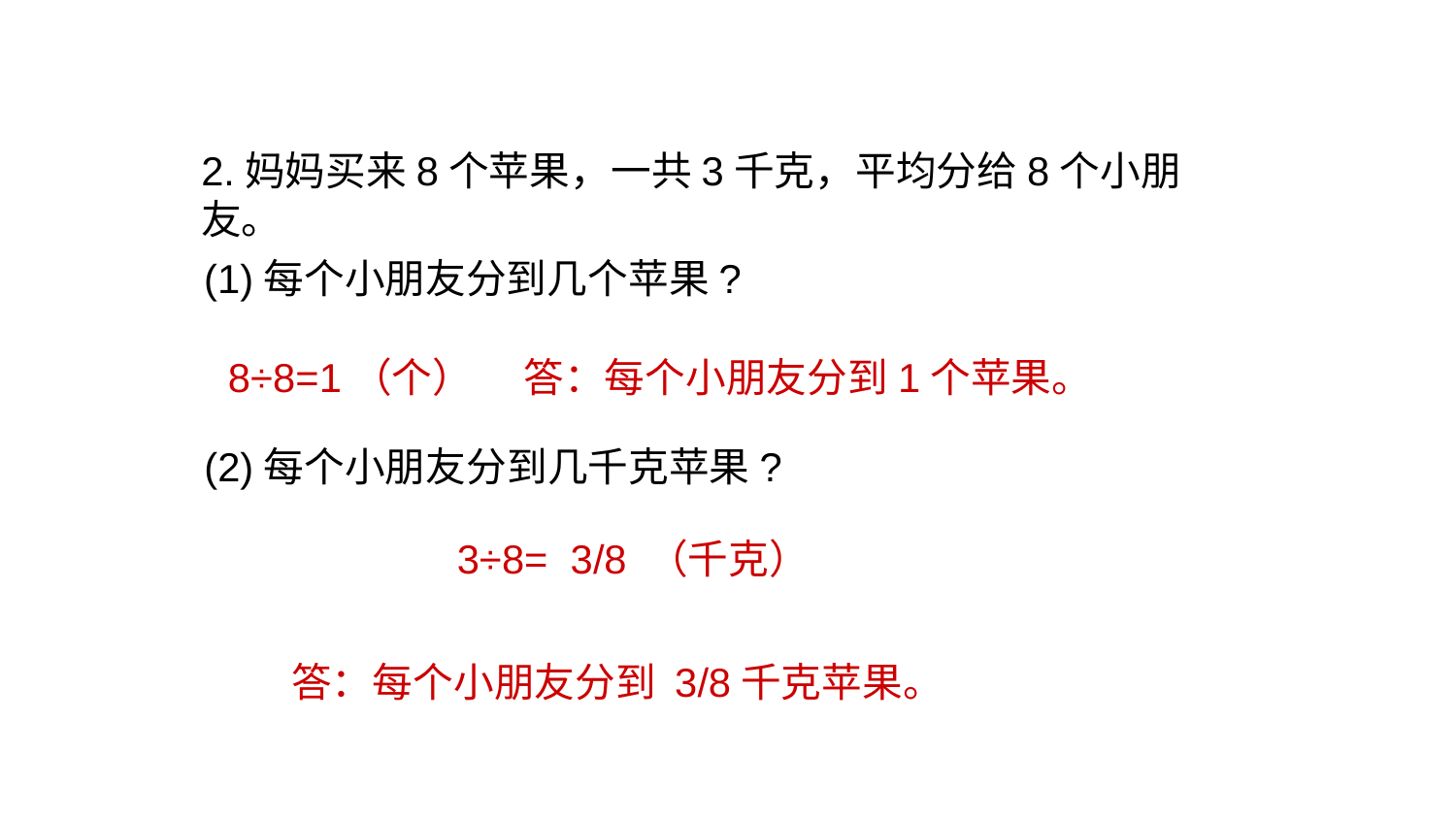

2.妈妈买来8个苹果，一共3千克，平均分给8个小朋友。
(1)每个小朋友分到几个苹果?
8÷8=1（个）
答：每个小朋友分到1个苹果。
(2)每个小朋友分到几千克苹果?
3÷8=  3/8 （千克）
答：每个小朋友分到 3/8千克苹果。